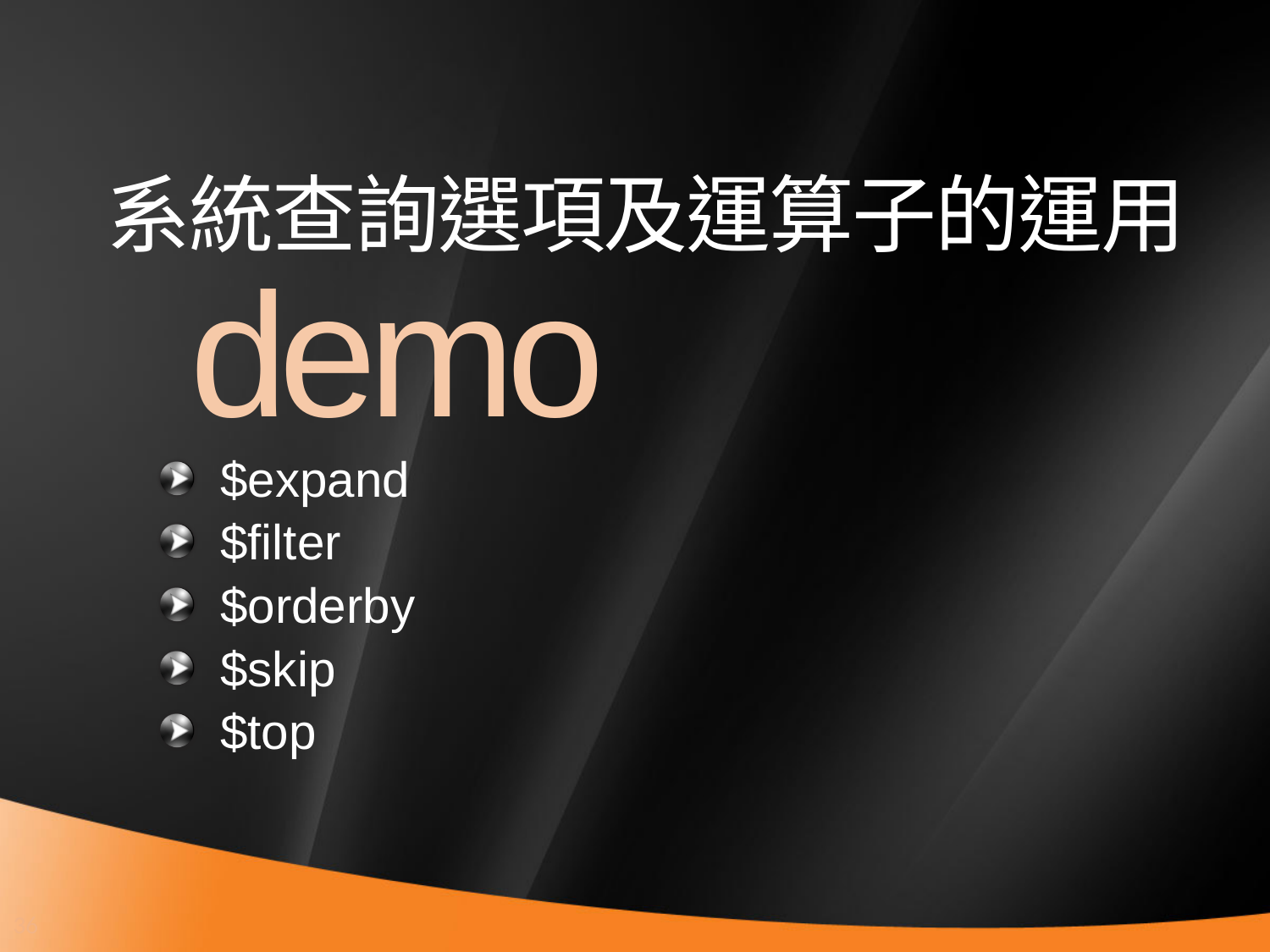

# 系統查詢選項及運算子的運用
demo
$expand
$filter
$orderby
$skip
$top